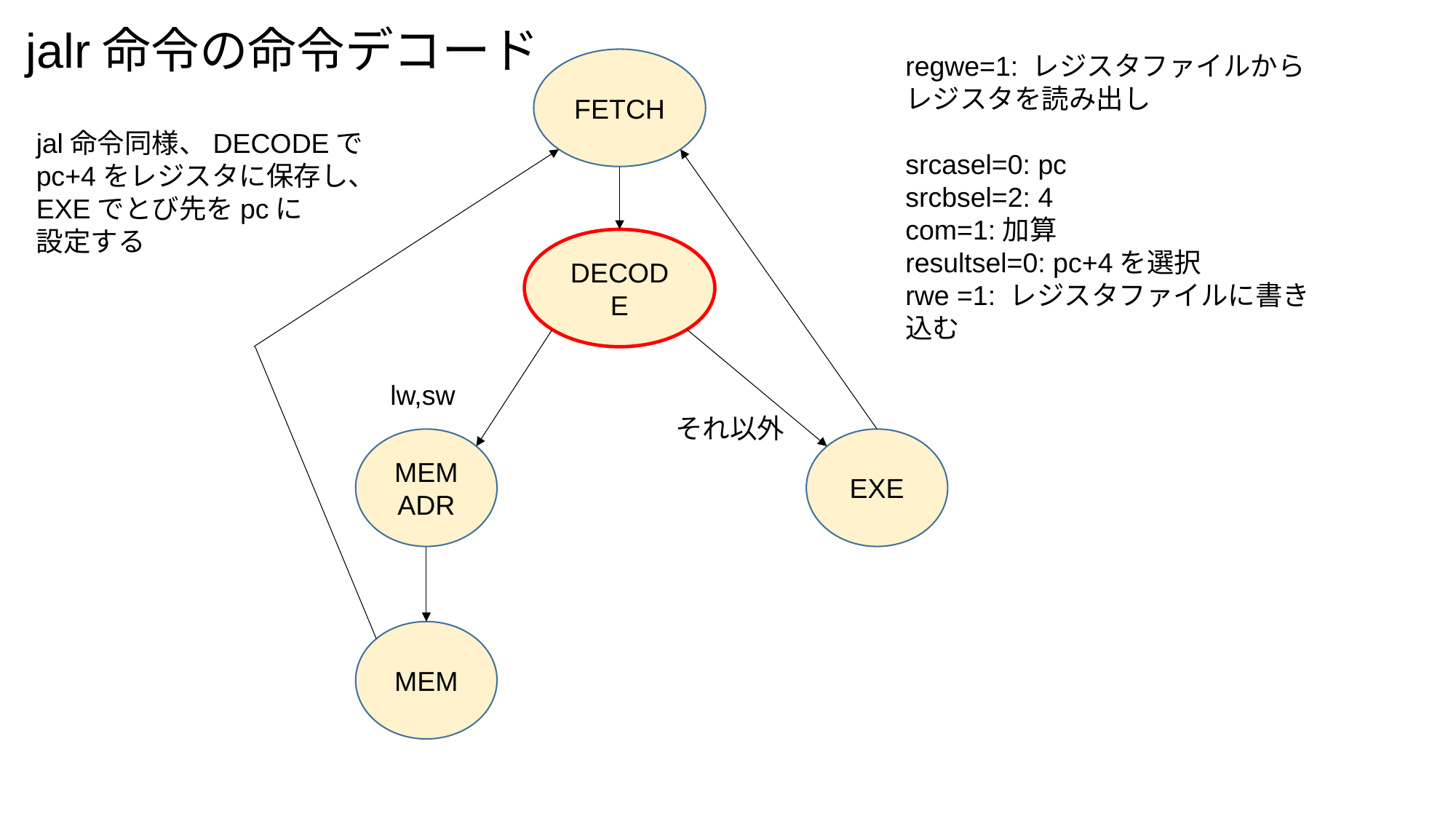

jalr命令の命令デコード
regwe=1: レジスタファイルからレジスタを読み出し

srcasel=0: pc
srcbsel=2: 4
com=1:加算
resultsel=0: pc+4を選択
rwe =1: レジスタファイルに書き込む

FETCH
jal命令同様、DECODEで
pc+4をレジスタに保存し、
EXEでとび先をpcに
設定する
DECODE
lw,sw
それ以外
MEMADR
EXE
MEM